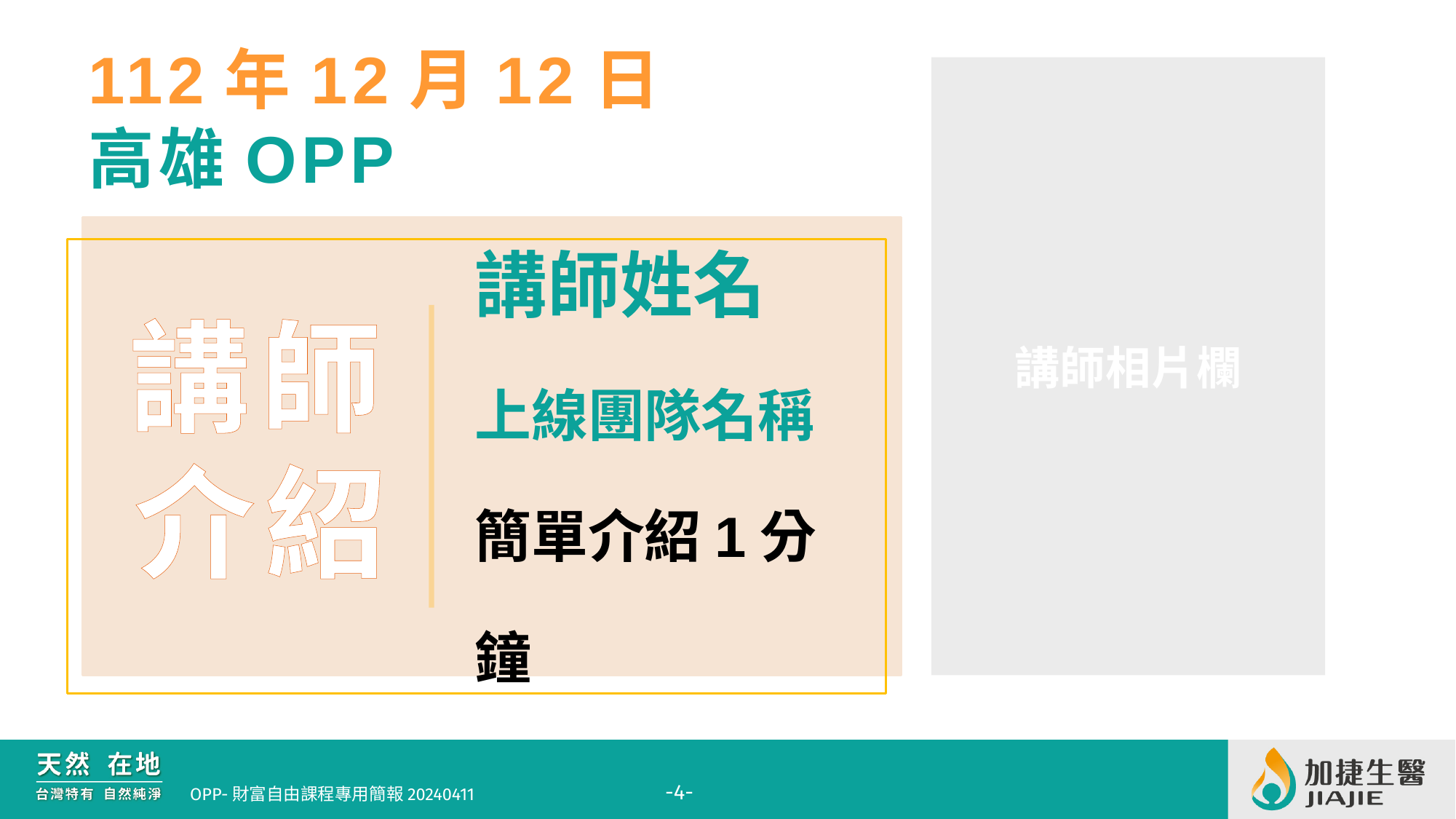

# 112年12月12日 高雄OPP
講師相片欄

講師姓名
上線團隊名稱
簡單介紹1分鐘

講師介紹

OPP-財富自由課程專用簡報20240411
-4-